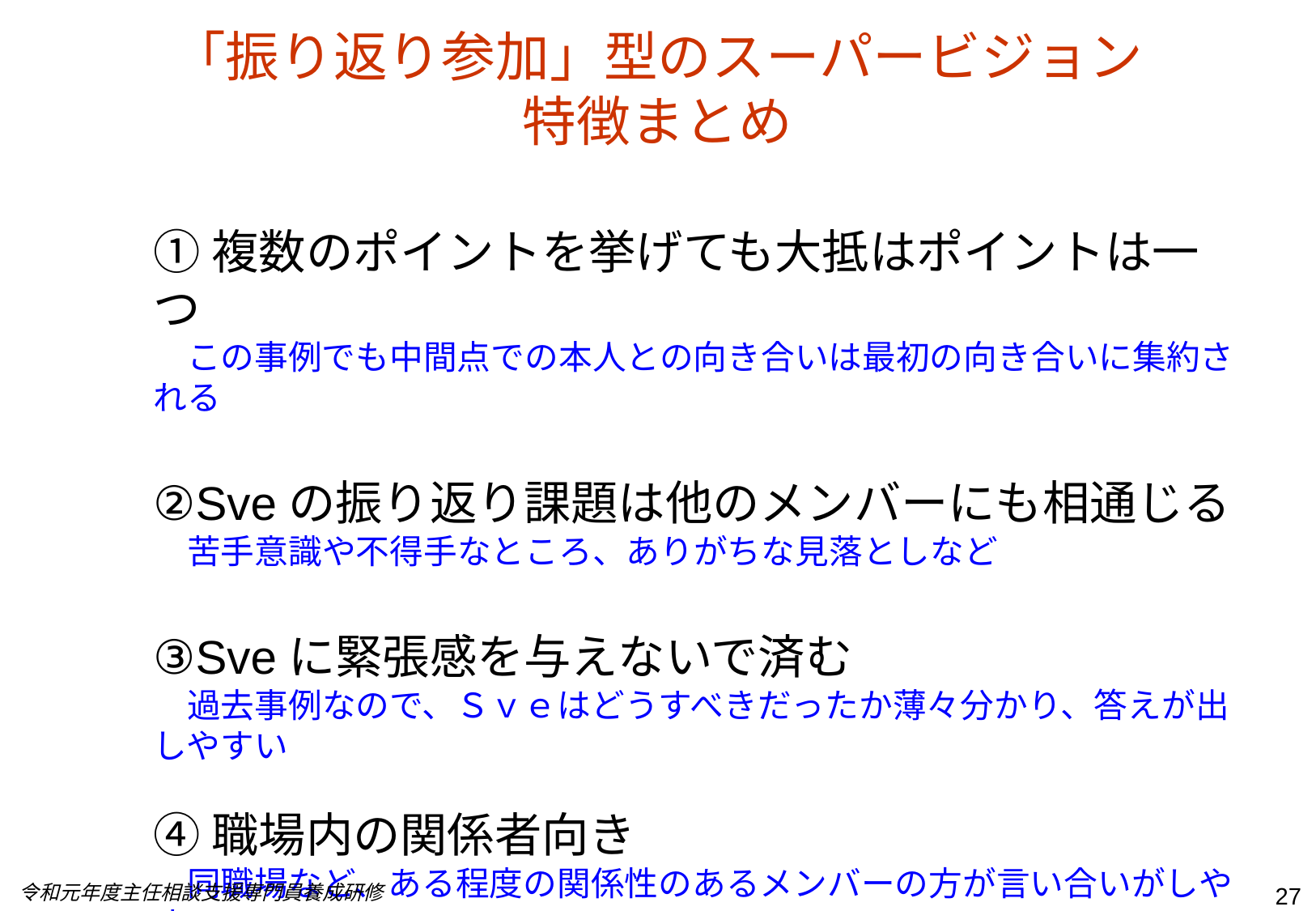

「振り返り参加」型のスーパービジョン
特徴まとめ
①複数のポイントを挙げても大抵はポイントは一つ
　この事例でも中間点での本人との向き合いは最初の向き合いに集約される

②Sveの振り返り課題は他のメンバーにも相通じる
　苦手意識や不得手なところ、ありがちな見落としなど

③Sveに緊張感を与えないで済む
　過去事例なので、Ｓｖｅはどうすべきだったか薄々分かり、答えが出しやすい

④職場内の関係者向き
　同職場など、ある程度の関係性のあるメンバーの方が言い合いがしやすい
令和元年度主任相談支援専門員養成研修
27